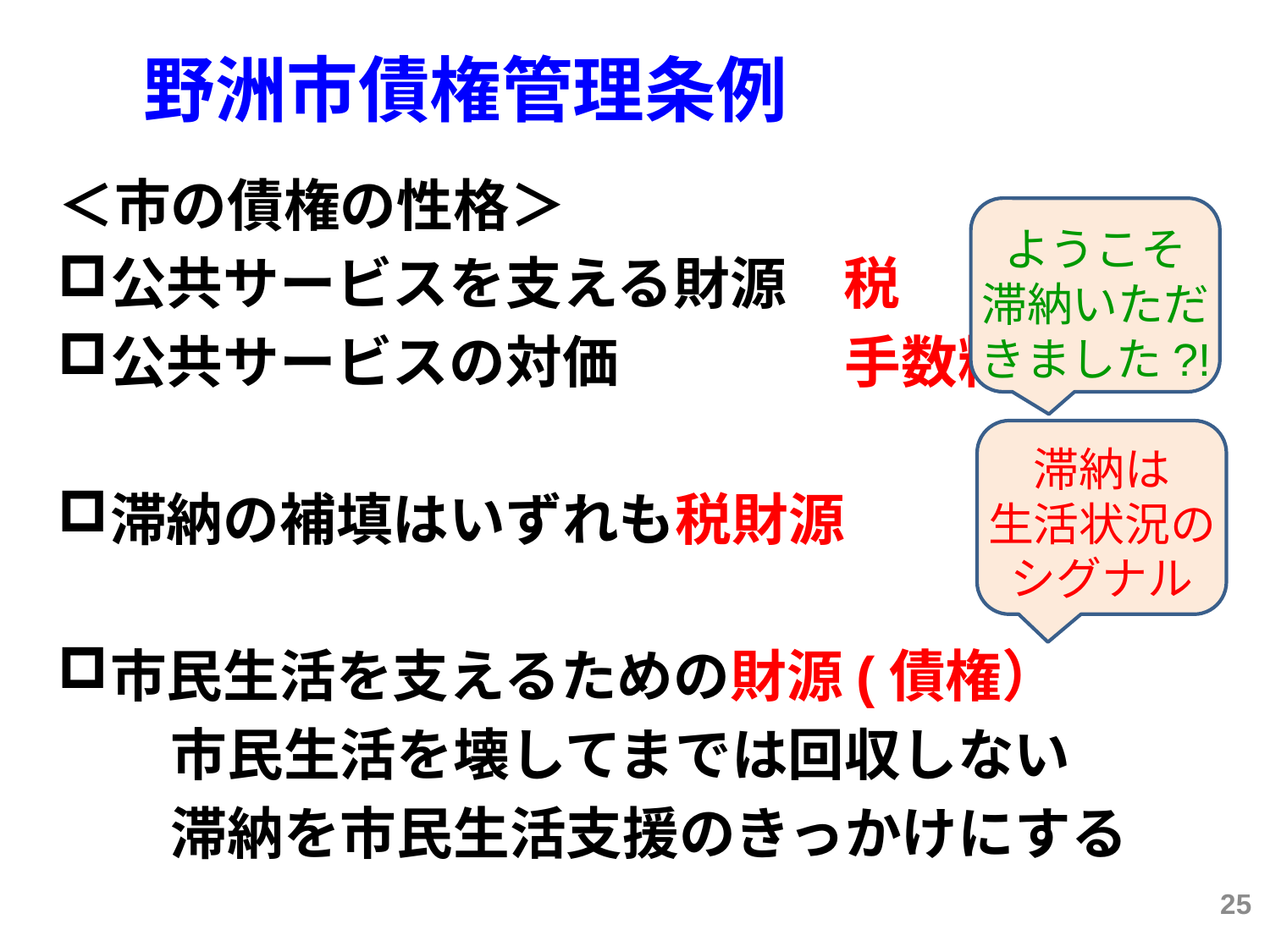

野洲市債権管理条例
＜市の債権の性格＞
公共サービスを支える財源　税
公共サービスの対価　　　　手数料

滞納の補填はいずれも税財源

市民生活を支えるための財源(債権）
　　市民生活を壊してまでは回収しない
　　滞納を市民生活支援のきっかけにする

ようこそ
滞納いただきました?!

滞納は
生活状況のシグナル
25